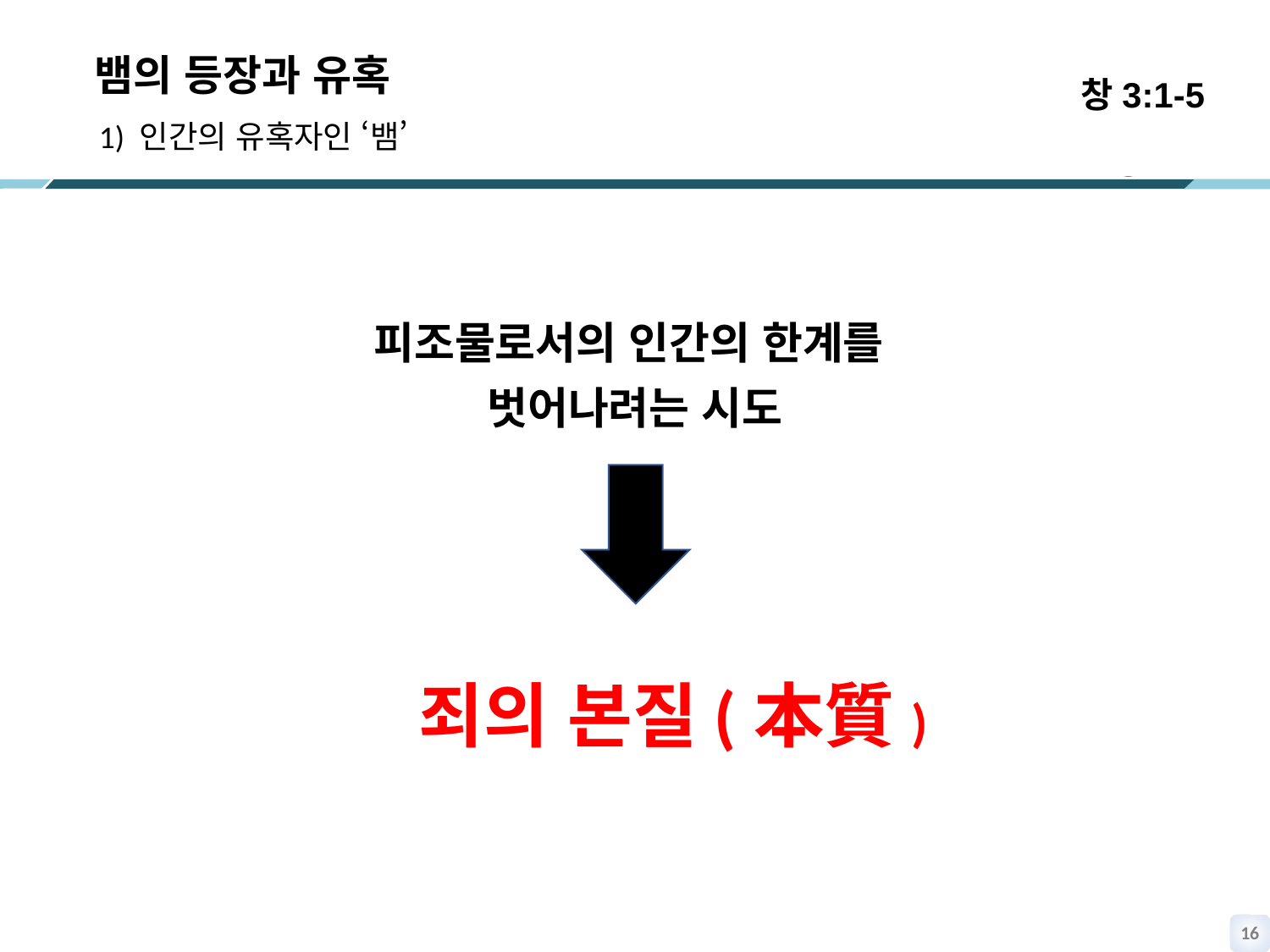

창3:1-5
뱀의 등장과 유혹
   1) 인간의 유혹자인 ‘뱀’

피조물로서의 인간의 한계를
벗어나려는 시도

죄의 본질(本質)
16